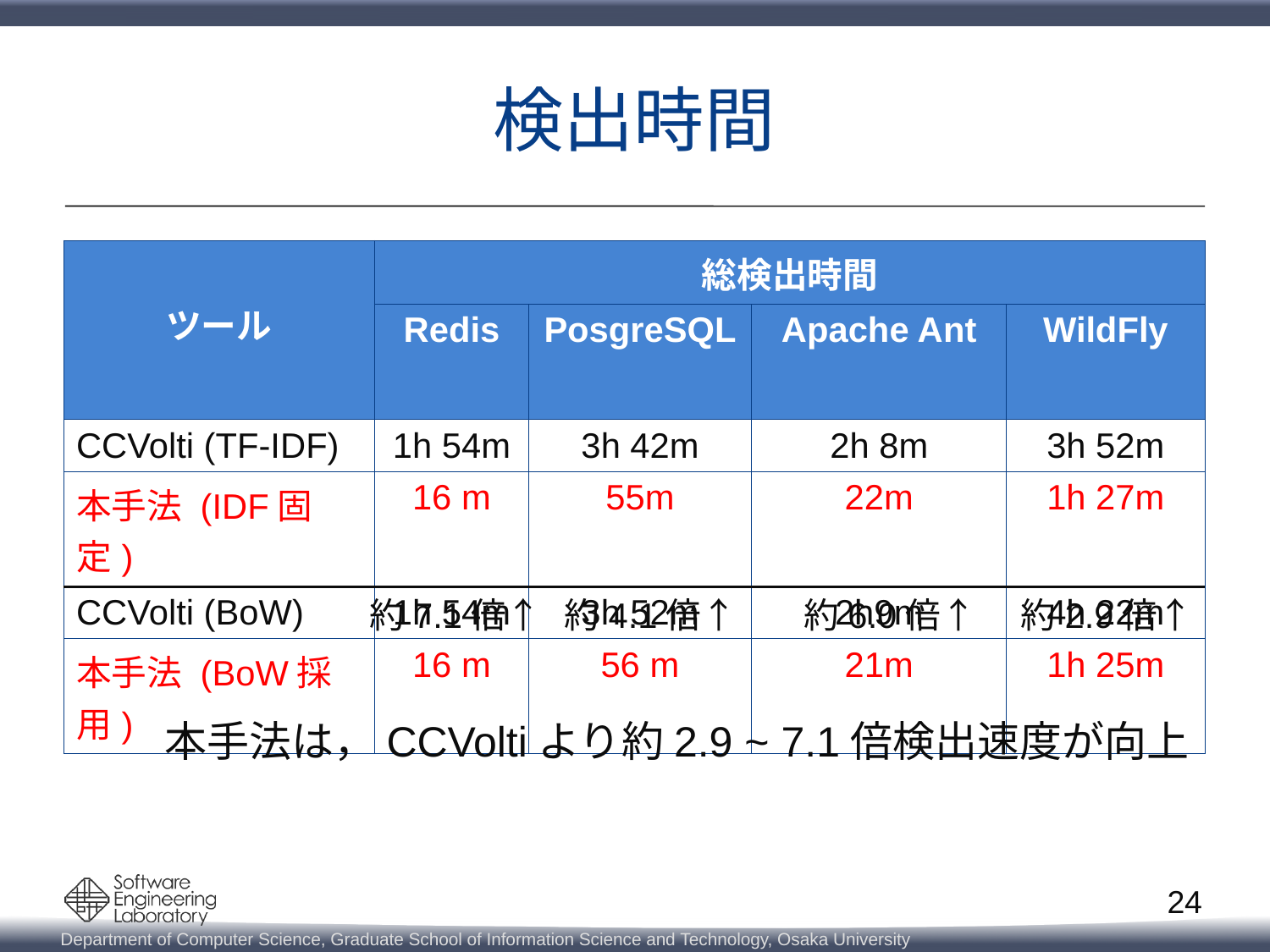

# 検出時間
| ツール | 総検出時間 |  |  |  |
| --- | --- | --- | --- | --- |
|  | Redis | PosgreSQL | Apache Ant | WildFly |
| CCVolti (TF-IDF) | 1h 54m | 3h 42m | 2h 8m | 3h 52m |
| 本手法 (IDF固定) | 16 m | 55m | 22m | 1h 27m |
| CCVolti (BoW) | 1h 54m | 3h 52m | 2h9m | 4h 22m |
| 本手法 (BoW採用) | 16 m | 56 m | 21m | 1h 25m |
約7.1倍↑
約4.1倍↑
約6.0倍↑
約2.9倍↑
本手法は，CCVoltiより約2.9 ~ 7.1倍検出速度が向上
24